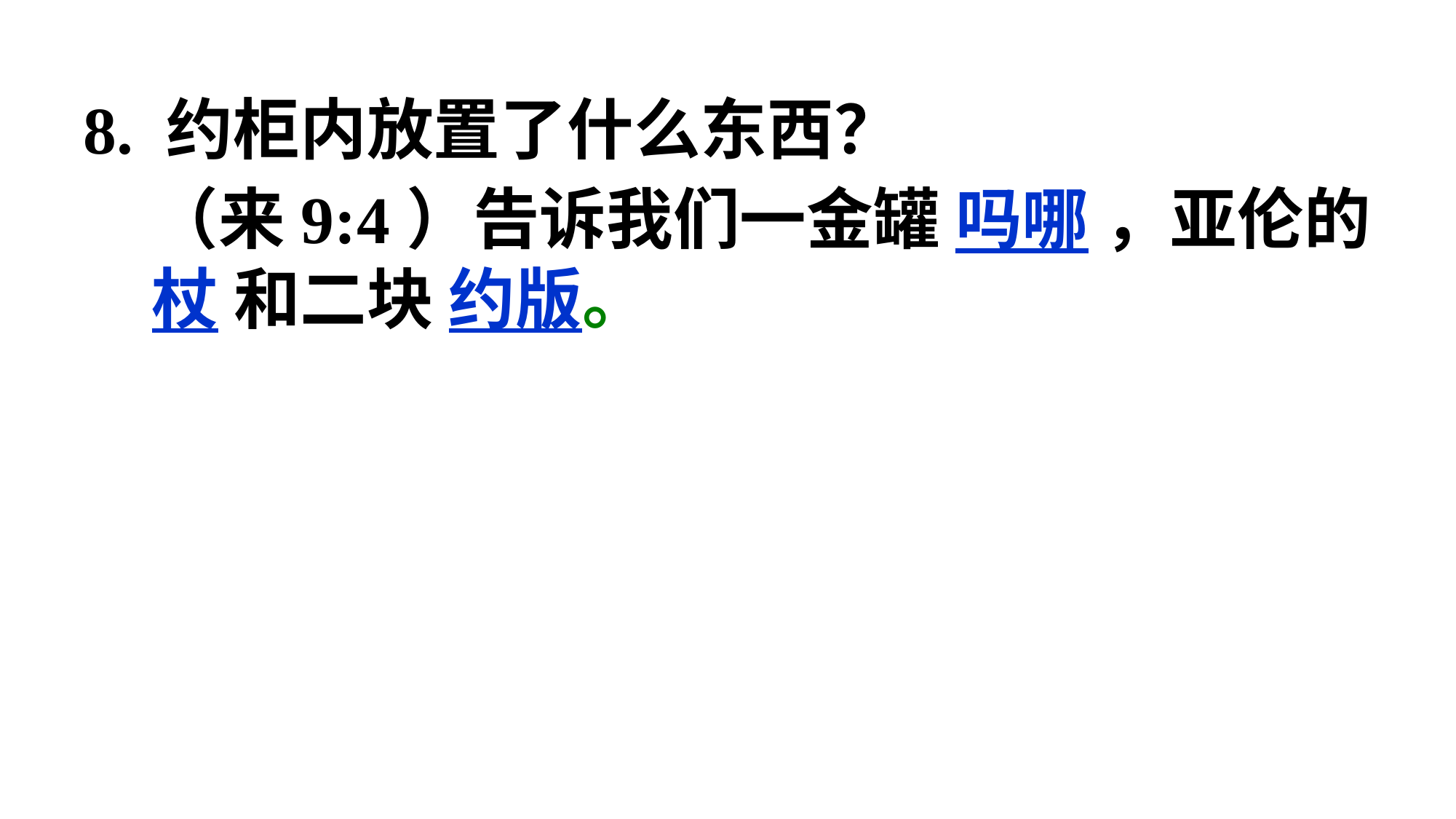

8. 约柜内放置了什么东西？
（来9:4）告诉我们一金罐 吗哪 ，亚伦的 杖 和二块 约版。